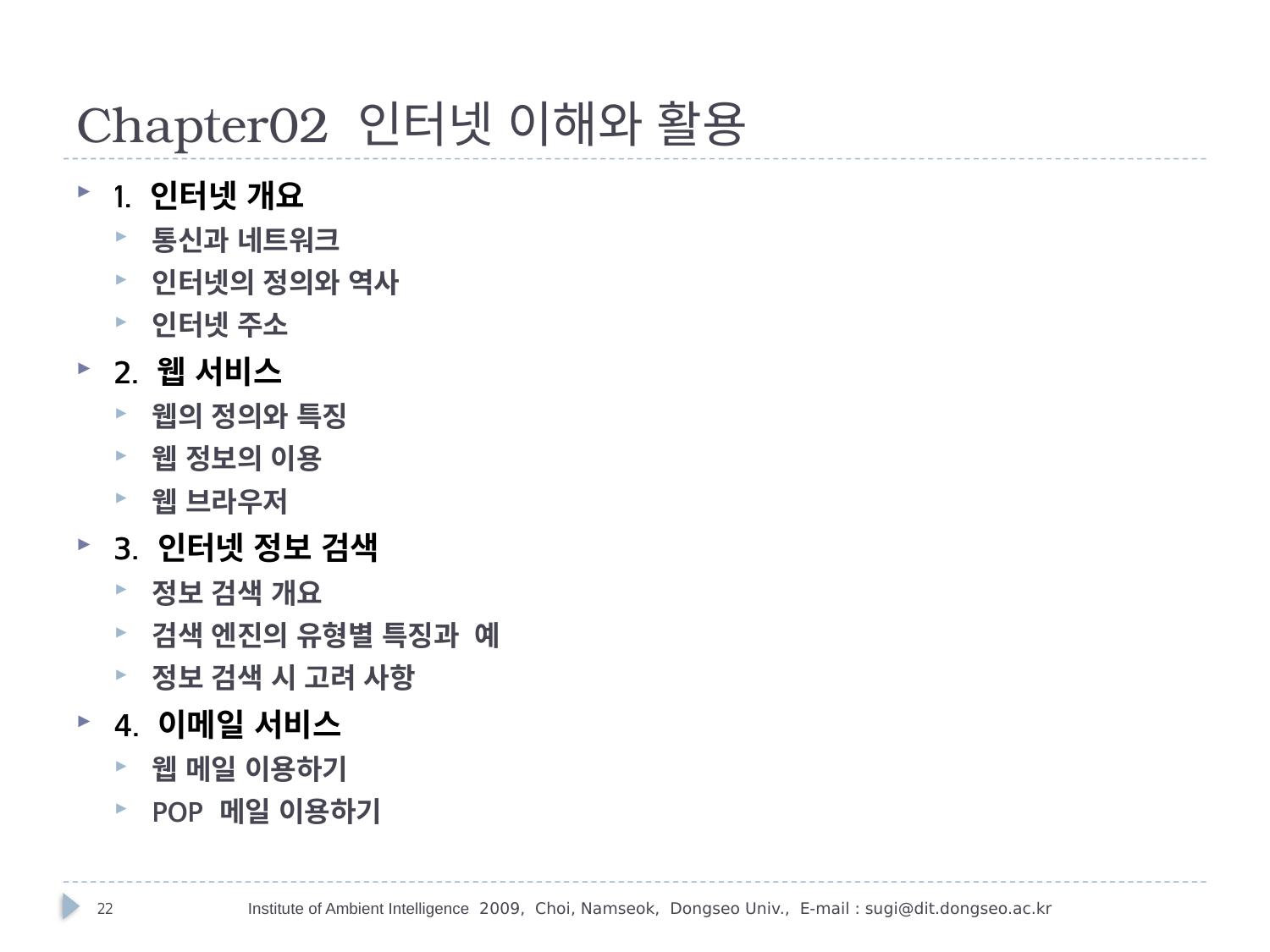

# Chapter02 인터넷 이해와 활용
1. 인터넷 개요
통신과 네트워크
인터넷의 정의와 역사
인터넷 주소
2. 웹 서비스
웹의 정의와 특징
웹 정보의 이용
웹 브라우저
3. 인터넷 정보 검색
정보 검색 개요
검색 엔진의 유형별 특징과  예
정보 검색 시 고려 사항
4. 이메일 서비스
웹 메일 이용하기
POP 메일 이용하기